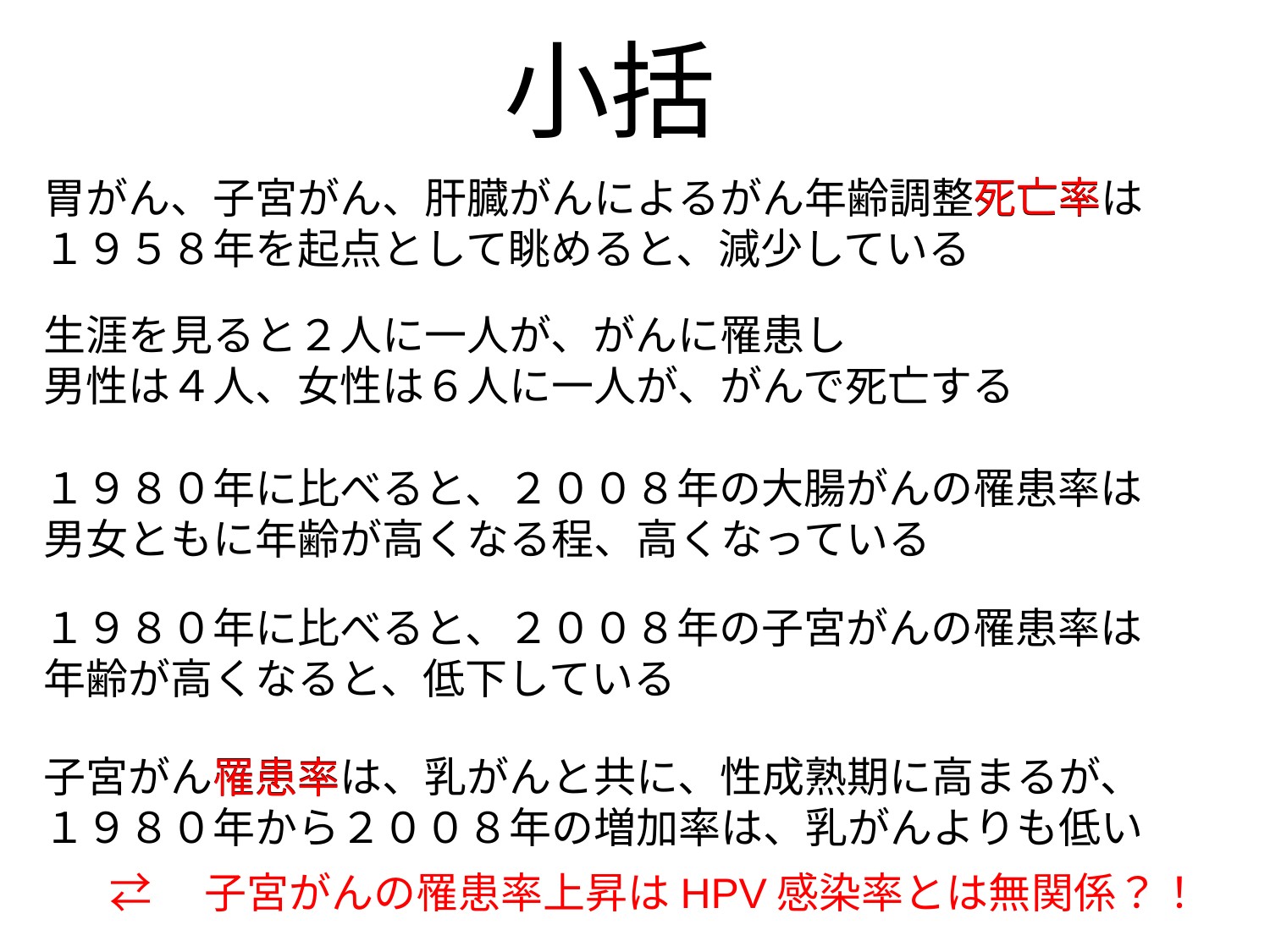

小括
死亡率
胃がん、子宮がん、肝臓がんによるがん年齢調整死亡率は
１９５８年を起点として眺めると、減少している
生涯を見ると２人に一人が、がんに罹患し
男性は４人、女性は６人に一人が、がんで死亡する
１９８０年に比べると、２００８年の大腸がんの罹患率は
男女ともに年齢が高くなる程、高くなっている
１９８０年に比べると、２００８年の子宮がんの罹患率は
年齢が高くなると、低下している
子宮がん罹患率は、乳がんと共に、性成熟期に高まるが、
１９８０年から２００８年の増加率は、乳がんよりも低い
罹患率
⇄　子宮がんの罹患率上昇はHPV感染率とは無関係？！